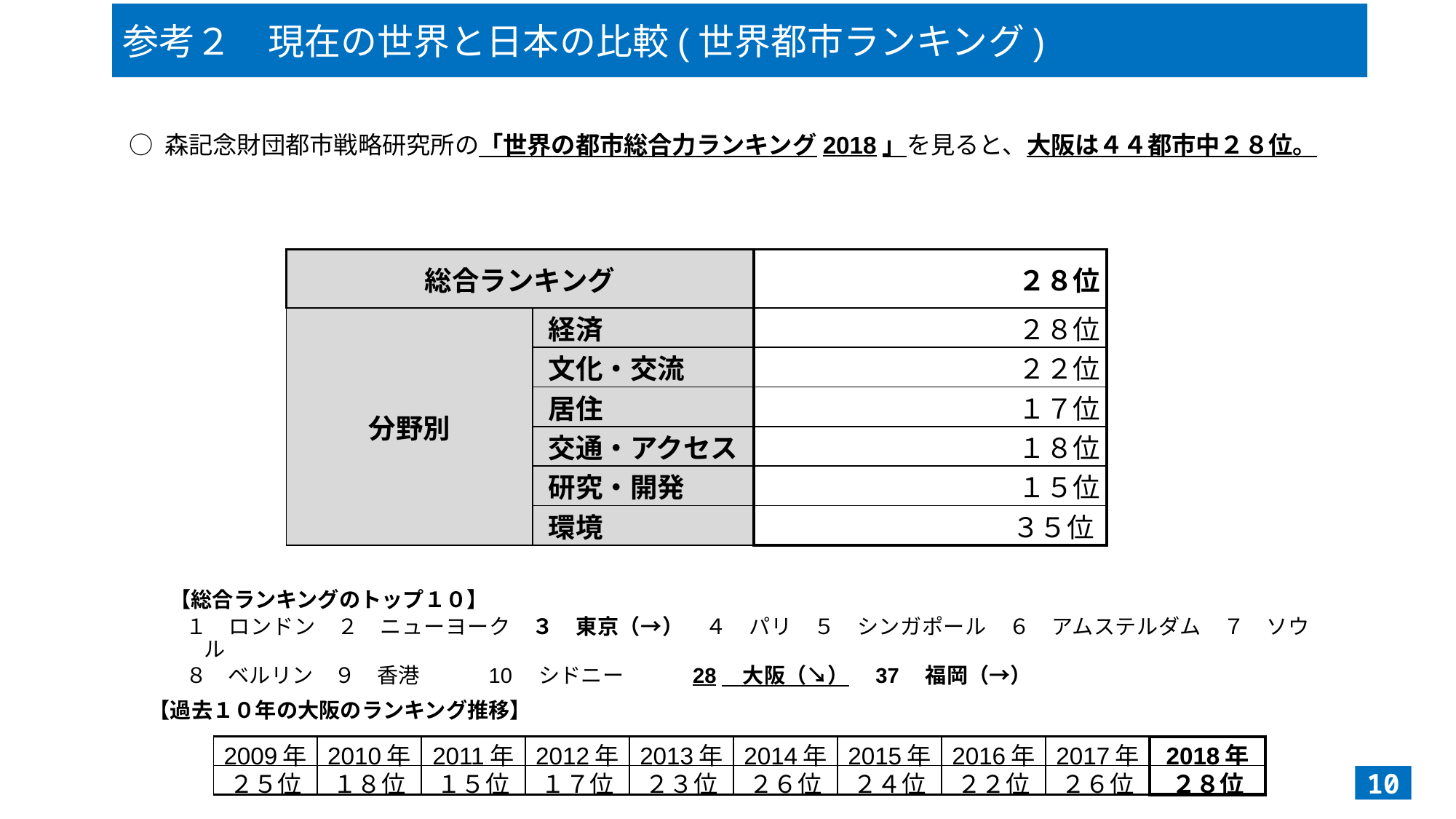

参考２　現在の世界と日本の比較(世界都市ランキング)
○ 森記念財団都市戦略研究所の「世界の都市総合力ランキング2018」を見ると、大阪は４４都市中２８位。

| 総合ランキング |  | ２８位 |
| --- | --- | --- |
| 分野別 | 経済 | ２８位 |
|  | 文化・交流 | ２２位 |
|  | 居住 | １７位 |
|  | 交通・アクセス | １８位 |
|  | 研究・開発 | １５位 |
|  | 環境 | ３５位 |
【総合ランキングのトップ１０】
１　ロンドン　２　ニューヨーク　３　東京（→）　４　パリ　５　シンガポール　６　アムステルダム　７　ソウル
８　ベルリン　９　香港　　　10　シドニー　　　28　大阪（↘）　37　福岡（→）
【過去１０年の大阪のランキング推移】
| 2009年 | 2010年 | 2011年 | 2012年 | 2013年 | 2014年 | 2015年 | 2016年 | 2017年 | 2018年 |
| --- | --- | --- | --- | --- | --- | --- | --- | --- | --- |
| ２５位 | １８位 | １５位 | １７位 | ２３位 | ２６位 | ２４位 | ２２位 | ２６位 | ２８位 |
10